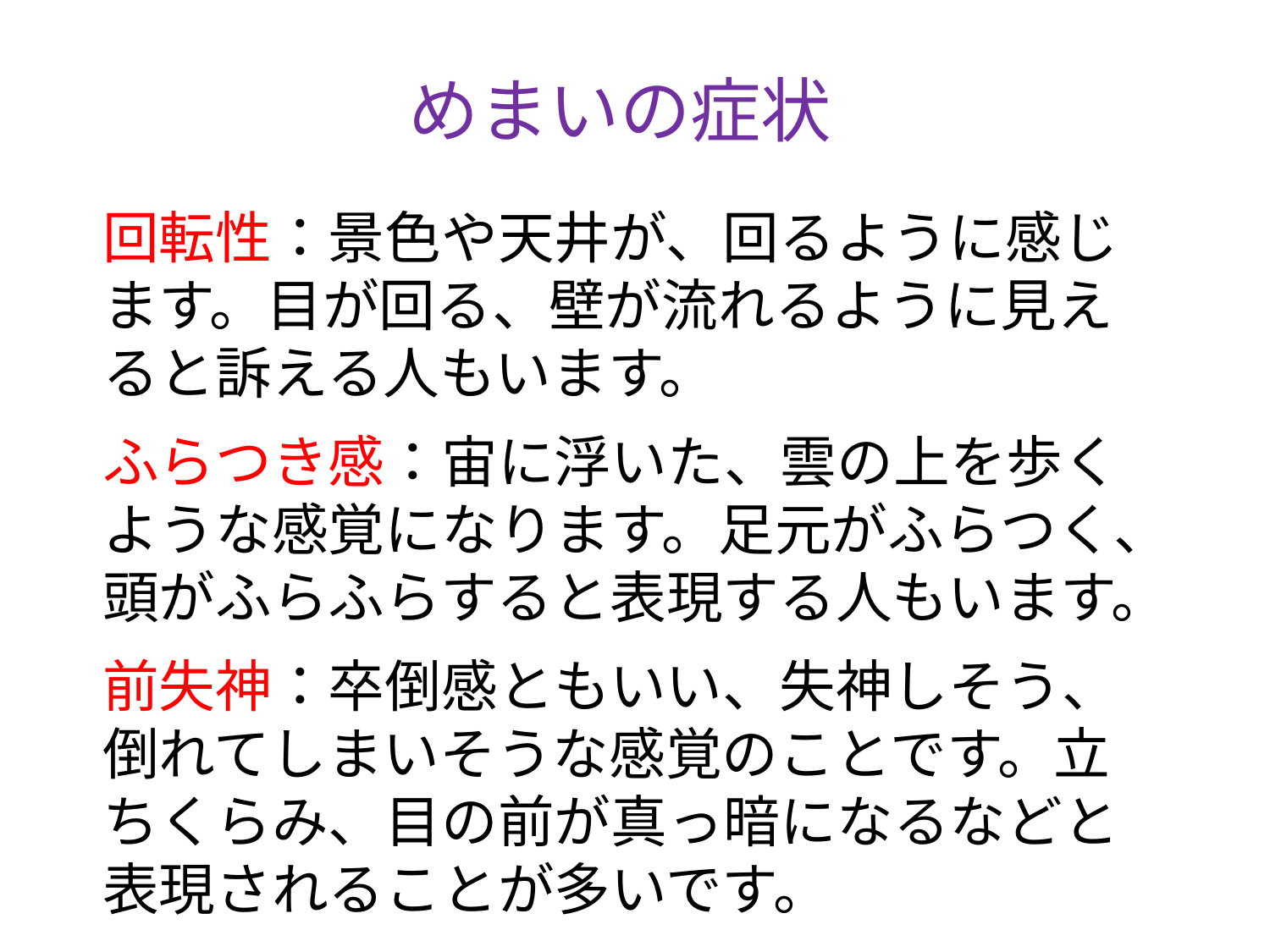

# めまいの症状
回転性：景色や天井が、回るように感じます。目が回る、壁が流れるように見えると訴える人もいます。

ふらつき感：宙に浮いた、雲の上を歩くような感覚になります。足元がふらつく、頭がふらふらすると表現する人もいます。

前失神：卒倒感ともいい、失神しそう、倒れてしまいそうな感覚のことです。立ちくらみ、目の前が真っ暗になるなどと表現されることが多いです。